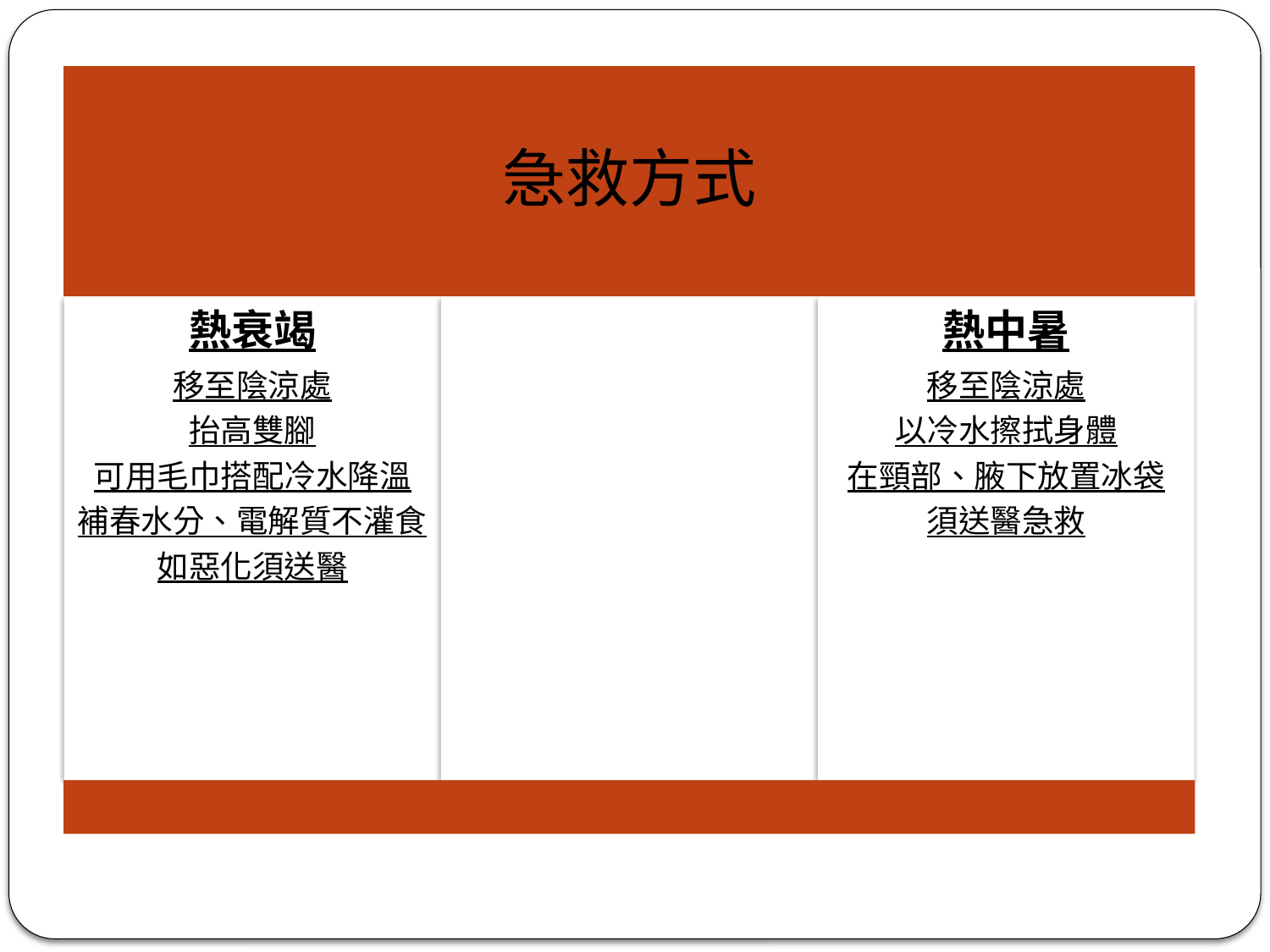

急救方式
熱衰竭
移至陰涼處
抬高雙腳
可用毛巾搭配冷水降溫
補春水分、電解質不灌食
如惡化須送醫

熱中暑
移至陰涼處
以冷水擦拭身體
在頸部、腋下放置冰袋
須送醫急救